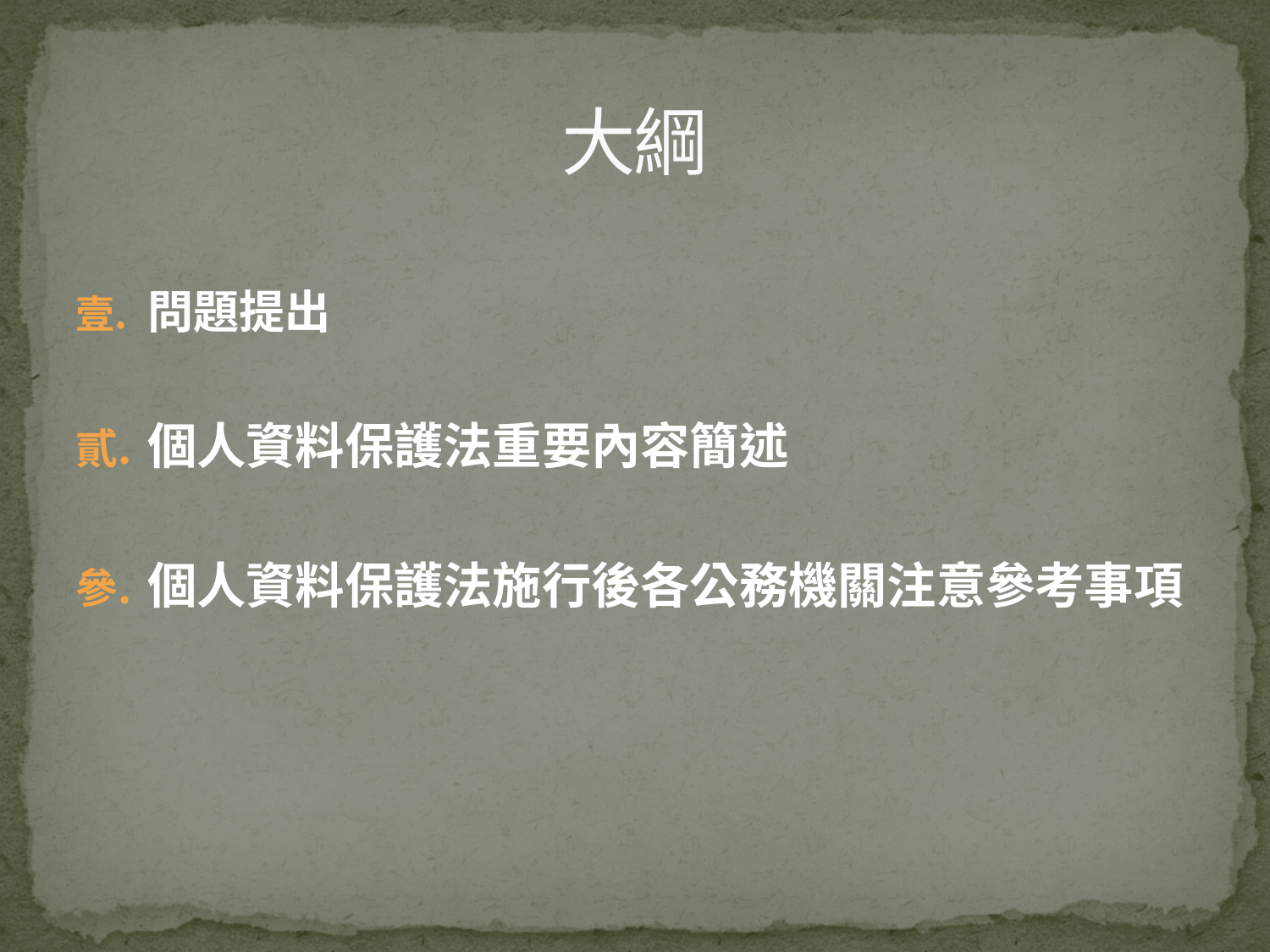

# 大綱

問題提出

個人資料保護法重要內容簡述

個人資料保護法施行後各公務機關注意參考事項